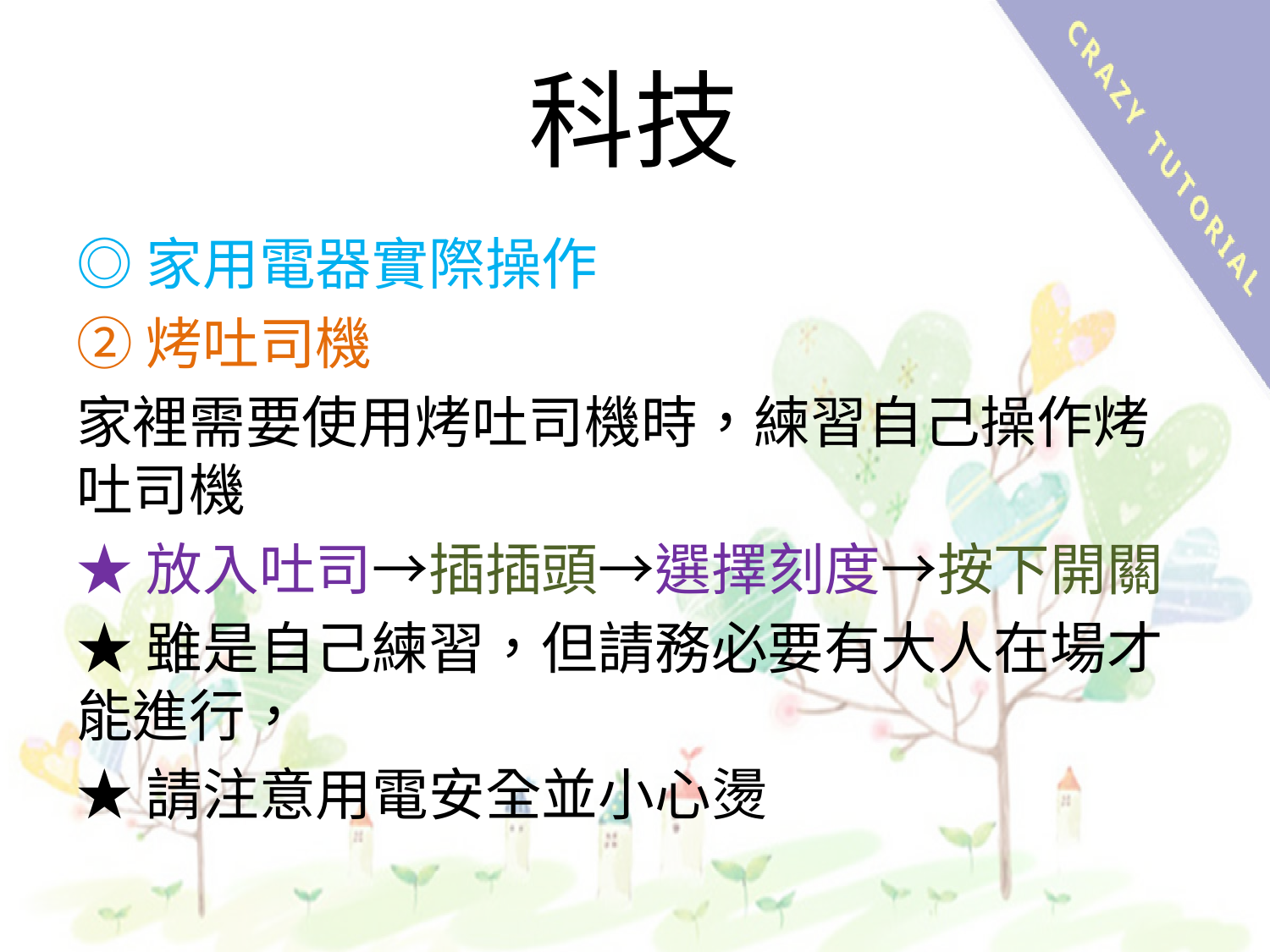

# 科技
◎家用電器實際操作
②烤吐司機
家裡需要使用烤吐司機時，練習自己操作烤吐司機
★放入吐司→插插頭→選擇刻度→按下開關
★雖是自己練習，但請務必要有大人在場才能進行，
★請注意用電安全並小心燙